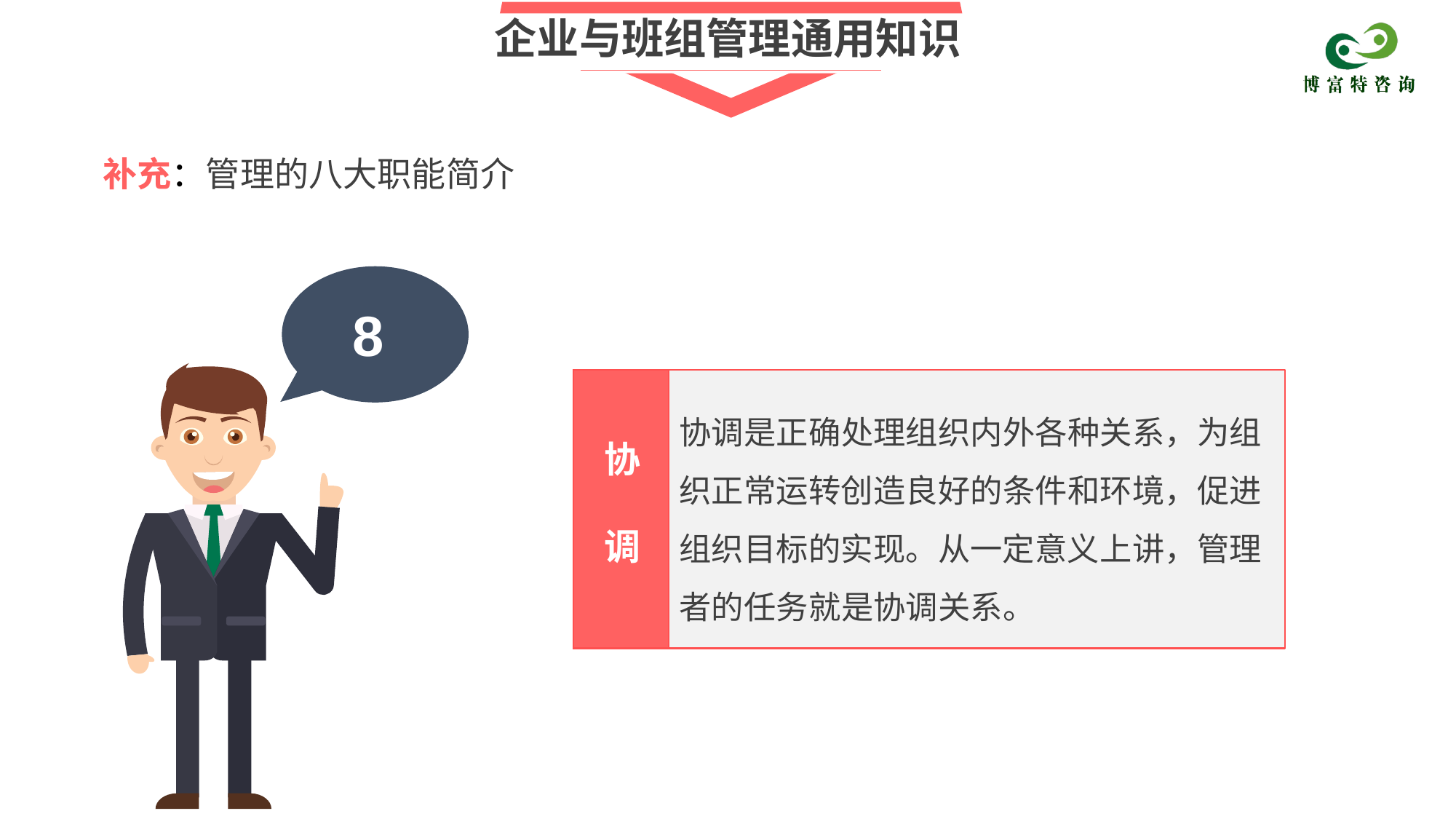

企业与班组管理通用知识
补充：管理的八大职能简介

8

协调是正确处理组织内外各种关系，为组织正常运转创造良好的条件和环境，促进组织目标的实现。从一定意义上讲，管理者的任务就是协调关系。
协

调
.